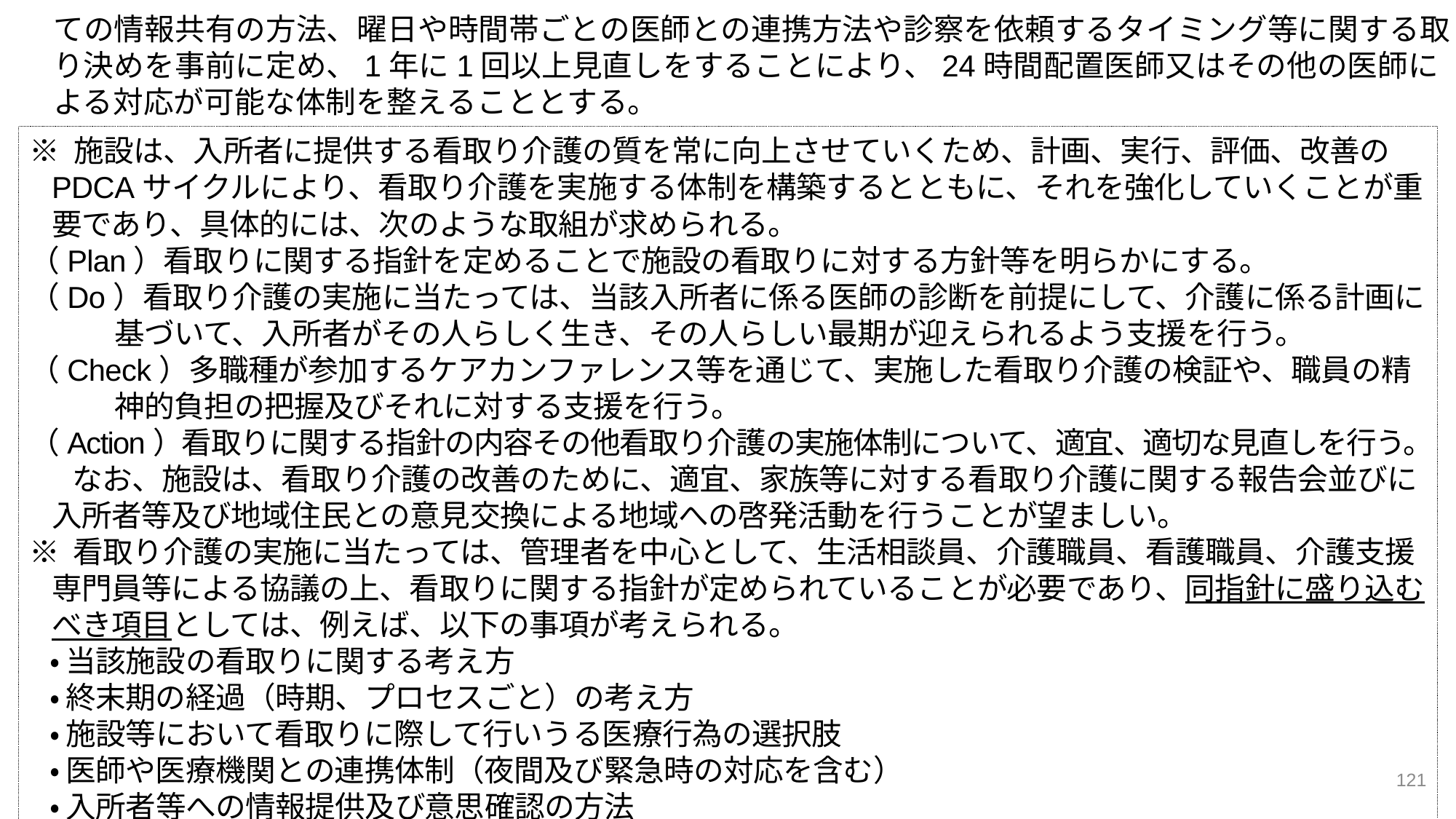

ての情報共有の方法、曜日や時間帯ごとの医師との連携方法や診察を依頼するタイミング等に関する取り決めを事前に定め、1年に1回以上見直しをすることにより、24時間配置医師又はその他の医師による対応が可能な体制を整えることとする。
※ 施設は、入所者に提供する看取り介護の質を常に向上させていくため、計画、実行、評価、改善のPDCAサイクルにより、看取り介護を実施する体制を構築するとともに、それを強化していくことが重要であり、具体的には、次のような取組が求められる。
（Plan）看取りに関する指針を定めることで施設の看取りに対する方針等を明らかにする。
（Do）看取り介護の実施に当たっては、当該入所者に係る医師の診断を前提にして、介護に係る計画に基づいて、入所者がその人らしく生き、その人らしい最期が迎えられるよう支援を行う。
（Check）多職種が参加するケアカンファレンス等を通じて、実施した看取り介護の検証や、職員の精神的負担の把握及びそれに対する支援を行う。
（Action）看取りに関する指針の内容その他看取り介護の実施体制について、適宜、適切な見直しを行う。
なお、施設は、看取り介護の改善のために、適宜、家族等に対する看取り介護に関する報告会並びに入所者等及び地域住民との意見交換による地域への啓発活動を行うことが望ましい。
※ 看取り介護の実施に当たっては、管理者を中心として、生活相談員、介護職員、看護職員、介護支援専門員等による協議の上、看取りに関する指針が定められていることが必要であり、同指針に盛り込むべき項目としては、例えば、以下の事項が考えられる。
・ 当該施設の看取りに関する考え方
・ 終末期の経過（時期、プロセスごと）の考え方
・ 施設等において看取りに際して行いうる医療行為の選択肢
・ 医師や医療機関との連携体制（夜間及び緊急時の対応を含む）
・ 入所者等への情報提供及び意思確認の方法

121